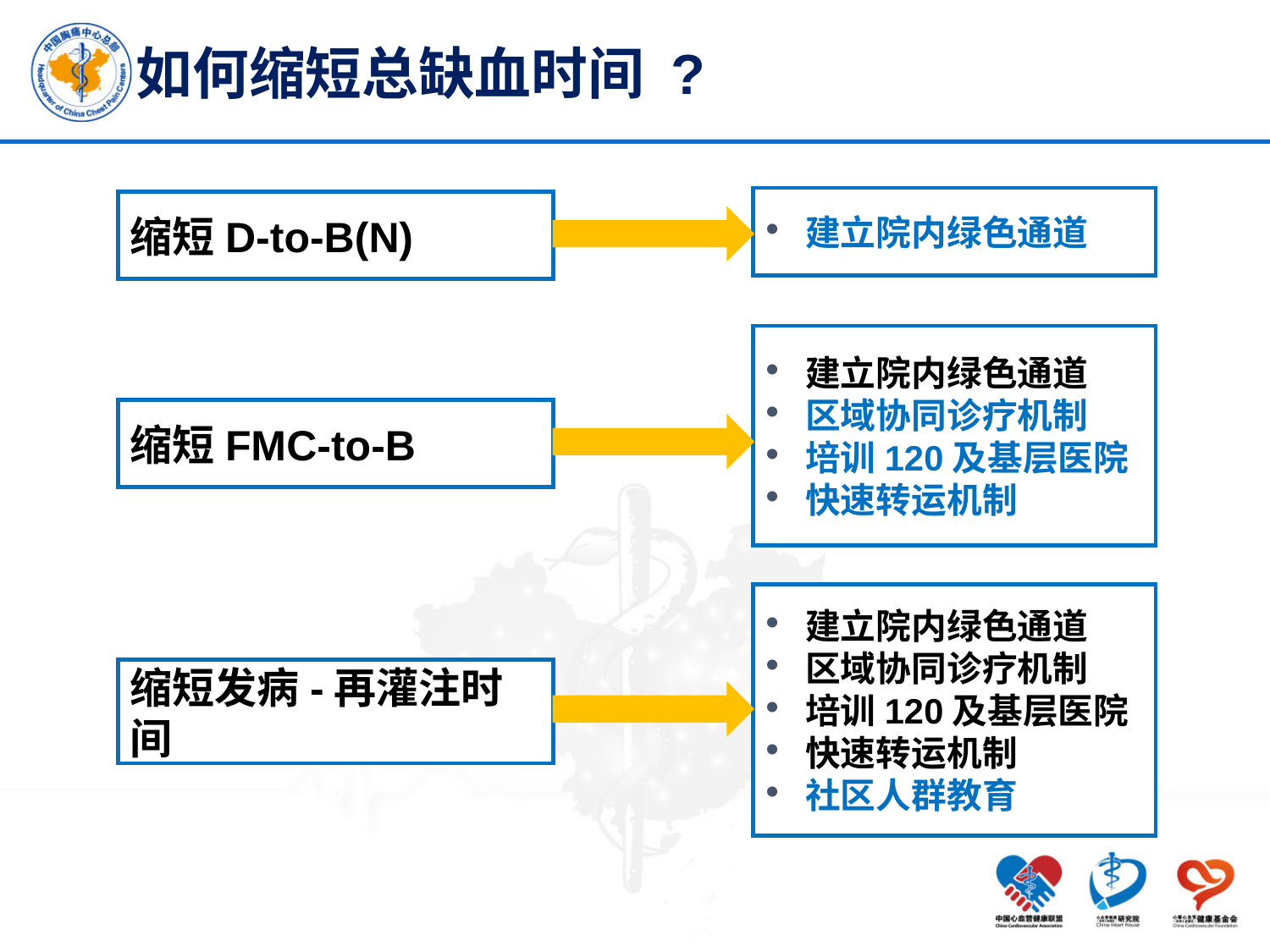

如何缩短总缺血时间 ?

建立院内绿色通道
缩短D-to-B(N)
建立院内绿色通道
区域协同诊疗机制
培训120及基层医院
快速转运机制
缩短FMC-to-B
建立院内绿色通道
区域协同诊疗机制
培训120及基层医院
快速转运机制
社区人群教育
缩短发病-再灌注时间